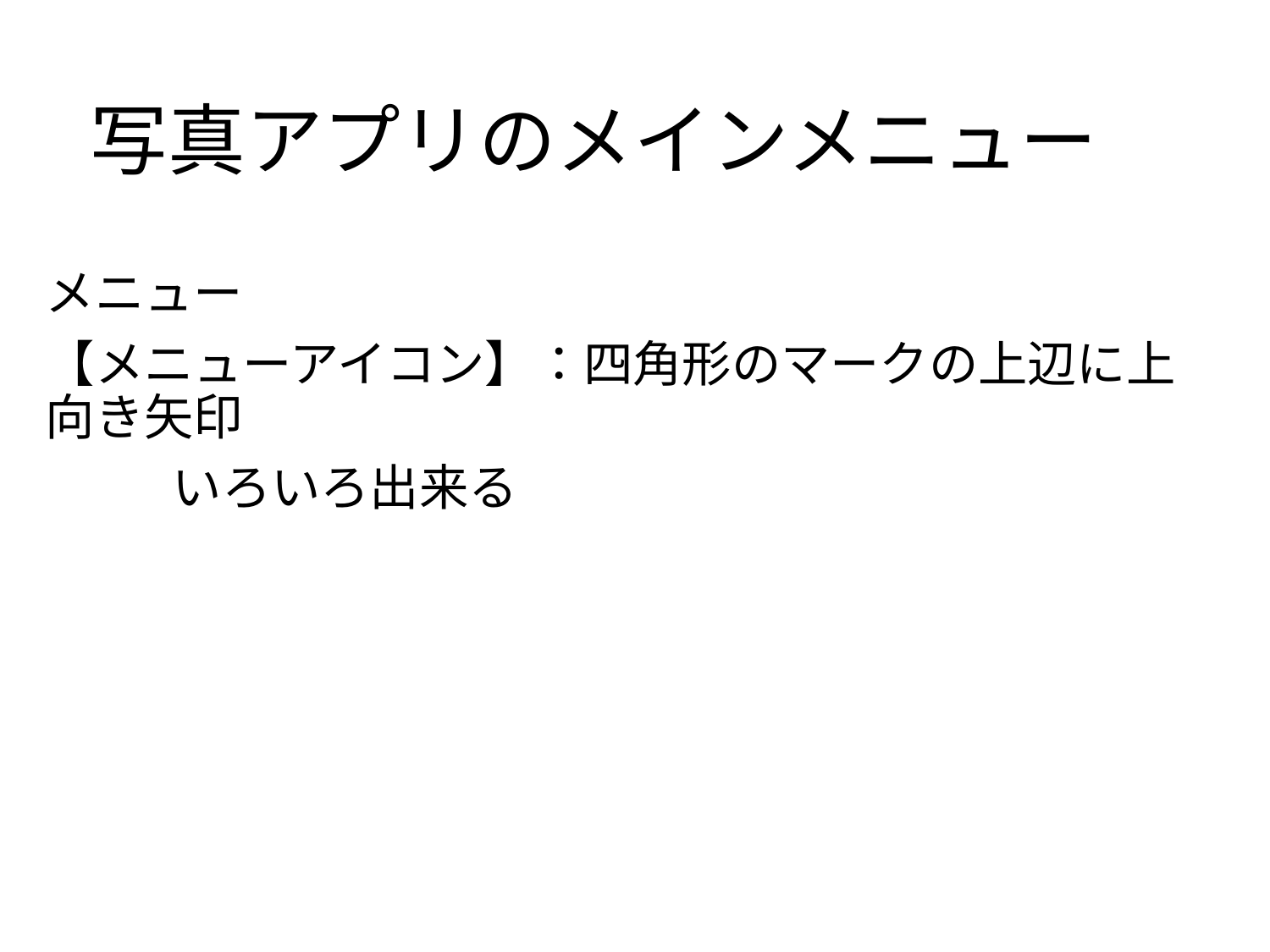

# 写真アプリのメインメニュー
メニュー
【メニューアイコン】：四角形のマークの上辺に上向き矢印
	いろいろ出来る